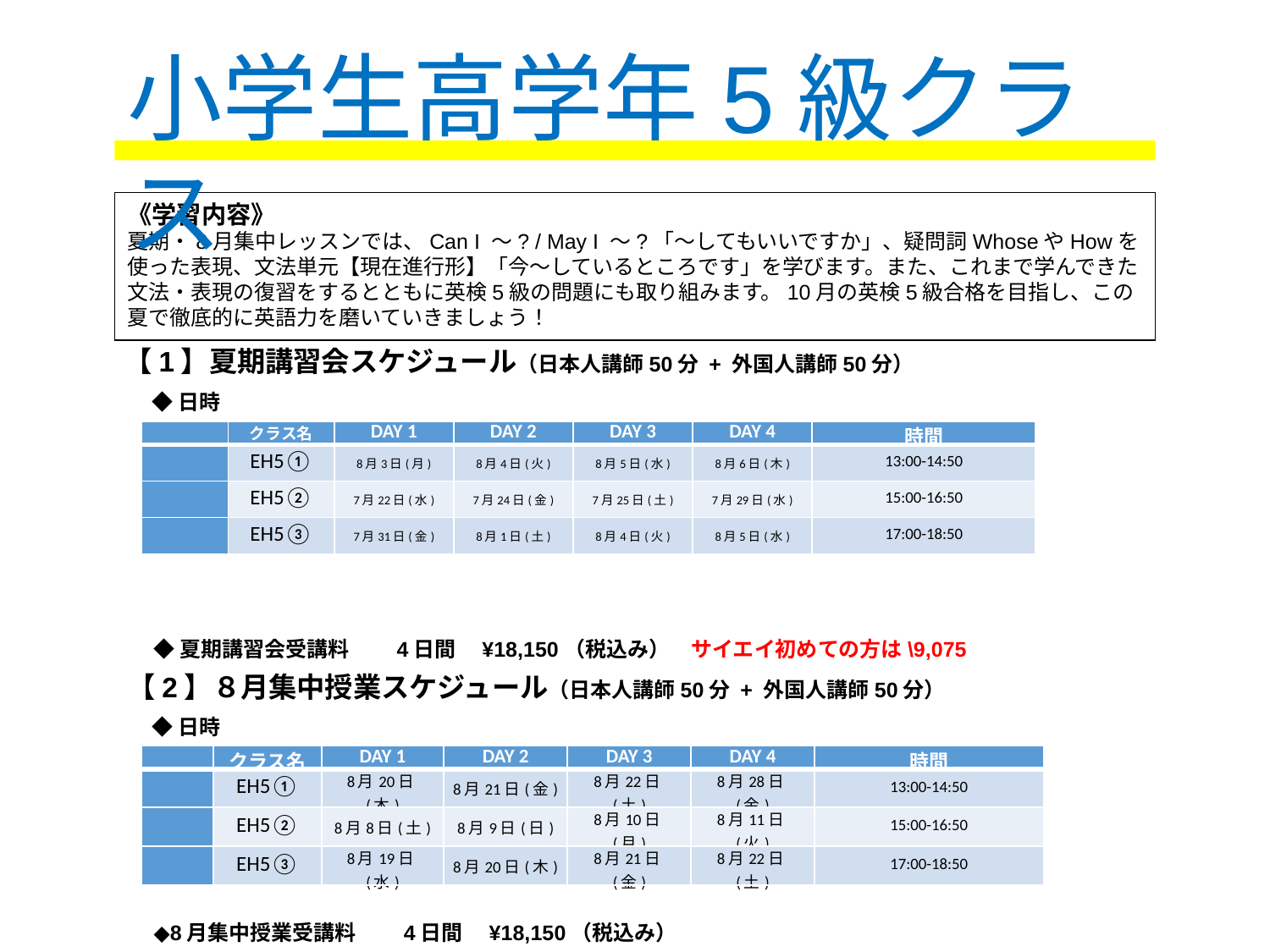

小学生高学年5級クラス

《学習内容》
夏期・8月集中レッスンでは、Can I ～? / May I ～?「～してもいいですか」、疑問詞WhoseやHowを使った表現、文法単元【現在進行形】「今～しているところです」を学びます。また、これまで学んできた文法・表現の復習をするとともに英検5級の問題にも取り組みます。10月の英検5級合格を目指し、この夏で徹底的に英語力を磨いていきましょう！

【1】夏期講習会スケジュール（日本人講師50分 + 外国人講師50分）
◆日時
|  | クラス名 | DAY 1 | DAY 2 | DAY 3 | DAY 4 | 時間 |
| --- | --- | --- | --- | --- | --- | --- |
|  | EH5① | 8月3日(月) | 8月4日(火) | 8月5日(水) | 8月6日(木) | 13:00-14:50 |
|  | EH5② | 7月22日(水) | 7月24日(金) | 7月25日(土) | 7月29日(水) | 15:00-16:50 |
|  | EH5③ | 7月31日(金) | 8月1日(土) | 8月4日(火) | 8月5日(水) | 17:00-18:50 |
◆夏期講習会受講料　　4日間　¥18,150（税込み）　サイエイ初めての方は\9,075
【2】８月集中授業スケジュール（日本人講師50分 + 外国人講師50分）

◆日時
|  | クラス名 | DAY 1 | DAY 2 | DAY 3 | DAY 4 | 時間 |
| --- | --- | --- | --- | --- | --- | --- |
|  | EH5① | 8月20日(木) | 8月21日(金) | 8月22日(土) | 8月28日(金) | 13:00-14:50 |
|  | EH5② | 8月8日(土) | 8月9日(日) | 8月10日(月) | 8月11日(火) | 15:00-16:50 |
|  | EH5③ | 8月19日(水) | 8月20日(木) | 8月21日(金) | 8月22日(土) | 17:00-18:50 |
◆8月集中授業受講料　　4日間　¥18,150（税込み）